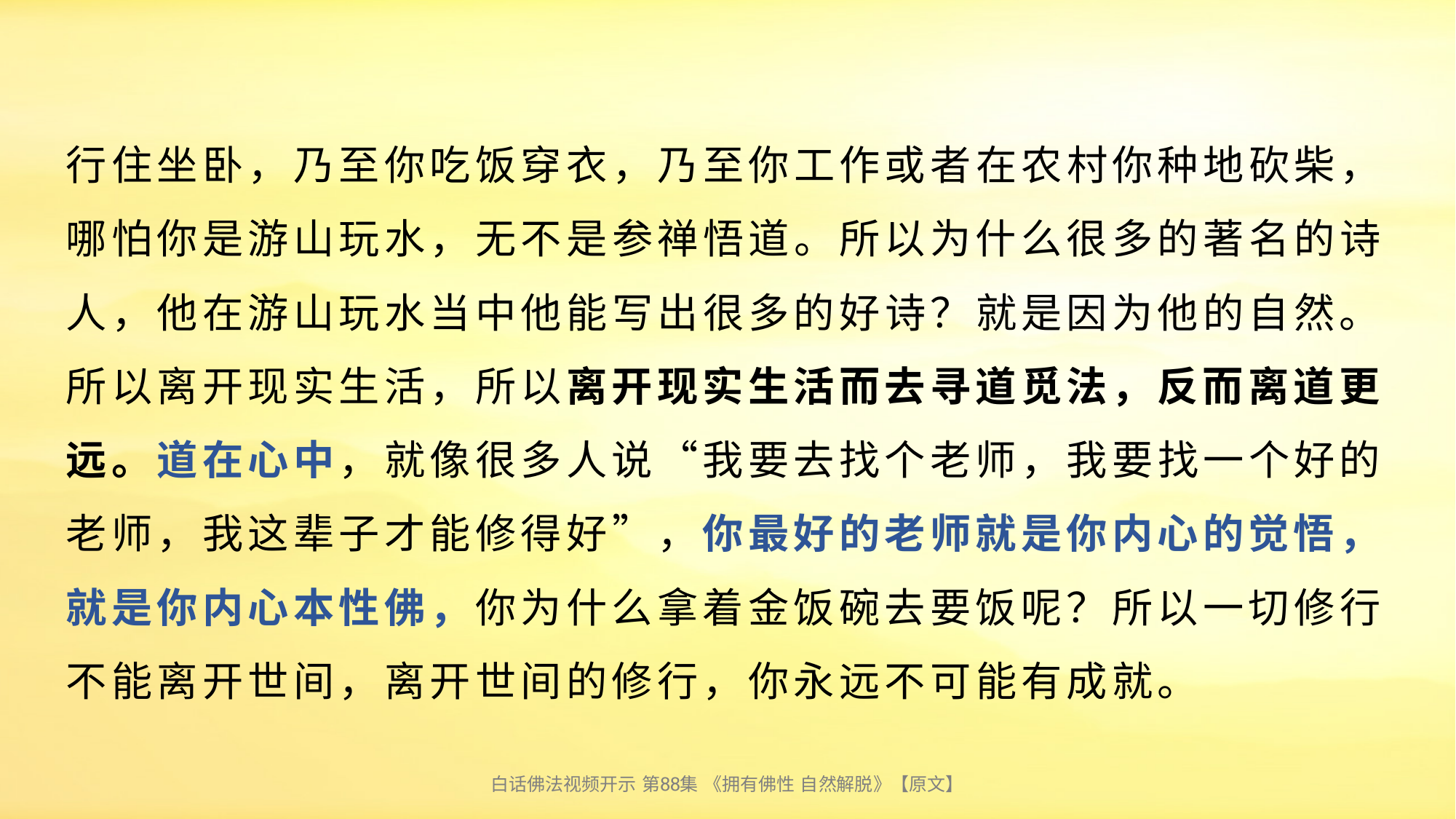

# 行住坐卧，乃至你吃饭穿衣，乃至你工作或者在农村你种地砍柴，哪怕你是游山玩水，无不是参禅悟道。所以为什么很多的著名的诗人，他在游山玩水当中他能写出很多的好诗？就是因为他的自然。所以离开现实生活，所以离开现实生活而去寻道觅法，反而离道更远。道在心中，就像很多人说“我要去找个老师，我要找一个好的老师，我这辈子才能修得好”，你最好的老师就是你内心的觉悟，就是你内心本性佛，你为什么拿着金饭碗去要饭呢？所以一切修行不能离开世间，离开世间的修行，你永远不可能有成就。
白话佛法视频开示 第88集 《拥有佛性 自然解脱》【原文】